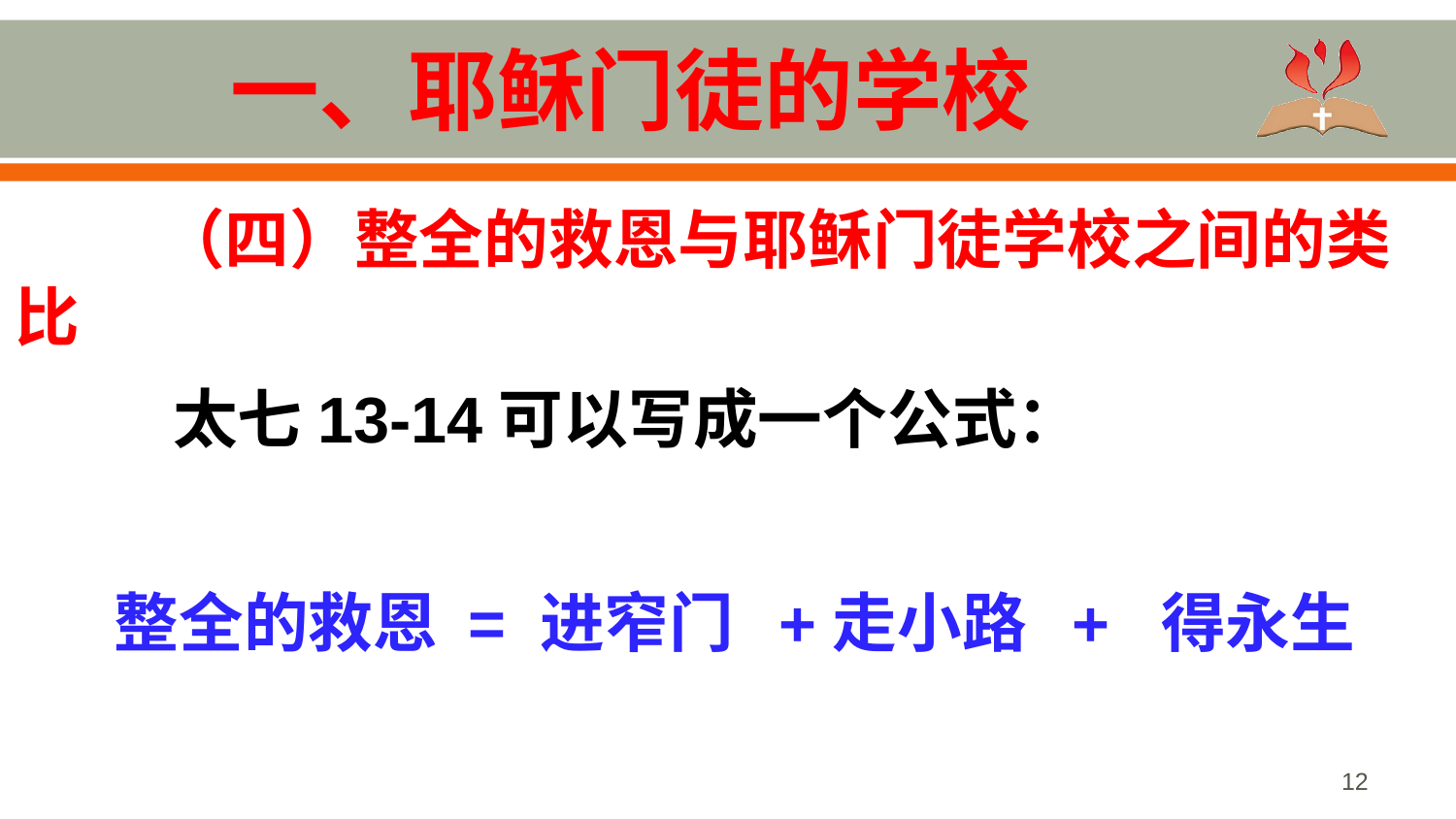

# 一、耶稣门徒的学校
	（四）整全的救恩与耶稣门徒学校之间的类比
 太七13-14可以写成一个公式：

     整全的救恩 = 进窄门  +走小路  +  得永生

12